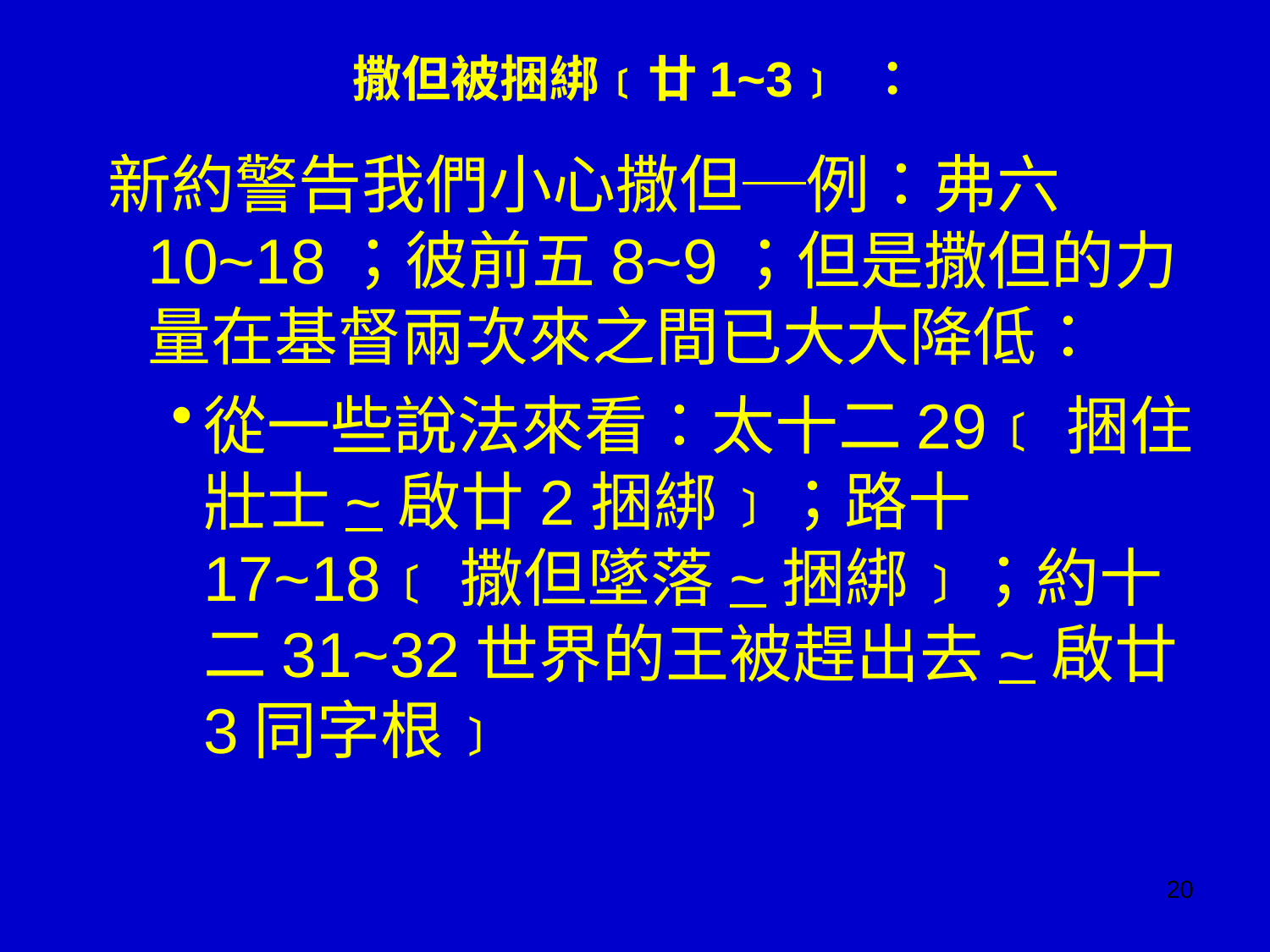

# 撒但被捆綁﹝廿1~3﹞ ：
新約警告我們小心撒但─例：弗六10~18；彼前五8~9；但是撒但的力量在基督兩次來之間已大大降低：
從一些說法來看：太十二29﹝捆住壯士~啟廿2捆綁﹞；路十17~18﹝撒但墜落~捆綁﹞；約十二31~32世界的王被趕出去~啟廿3同字根﹞
20